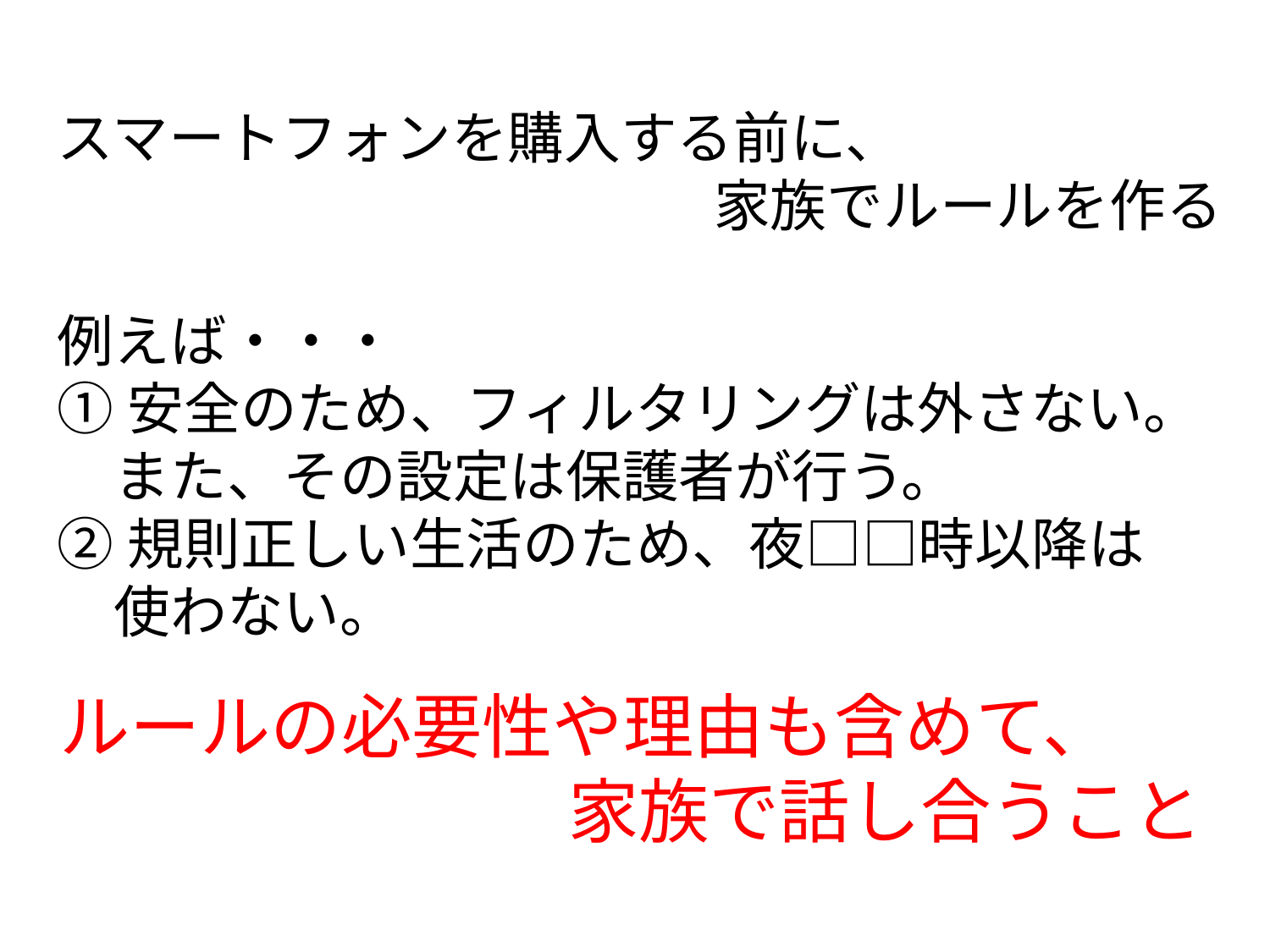

スマートフォンを購入する前に、
家族でルールを作る

例えば・・・
①安全のため、フィルタリングは外さない。
　また、その設定は保護者が行う。
②規則正しい生活のため、夜□□時以降は
　使わない。
ルールの必要性や理由も含めて、
家族で話し合うこと
4